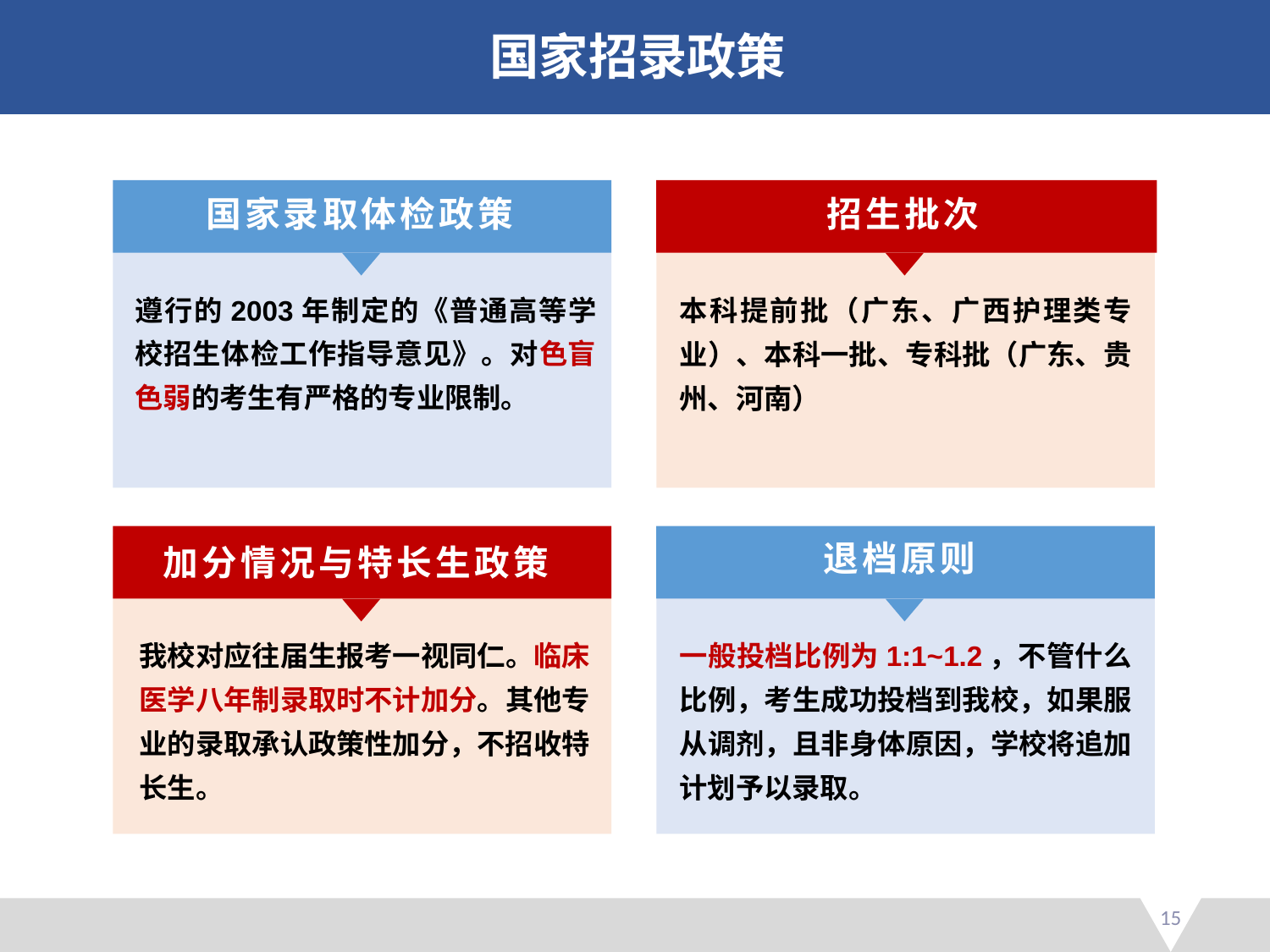

国家招录政策

国家录取体检政策

招生批次

遵行的2003年制定的《普通高等学校招生体检工作指导意见》。对色盲色弱的考生有严格的专业限制。
本科提前批（广东、广西护理类专业）、本科一批、专科批（广东、贵州、河南）

加分情况与特长生政策

退档原则

我校对应往届生报考一视同仁。临床医学八年制录取时不计加分。其他专业的录取承认政策性加分，不招收特长生。
一般投档比例为1:1~1.2，不管什么比例，考生成功投档到我校，如果服从调剂，且非身体原因，学校将追加计划予以录取。
15